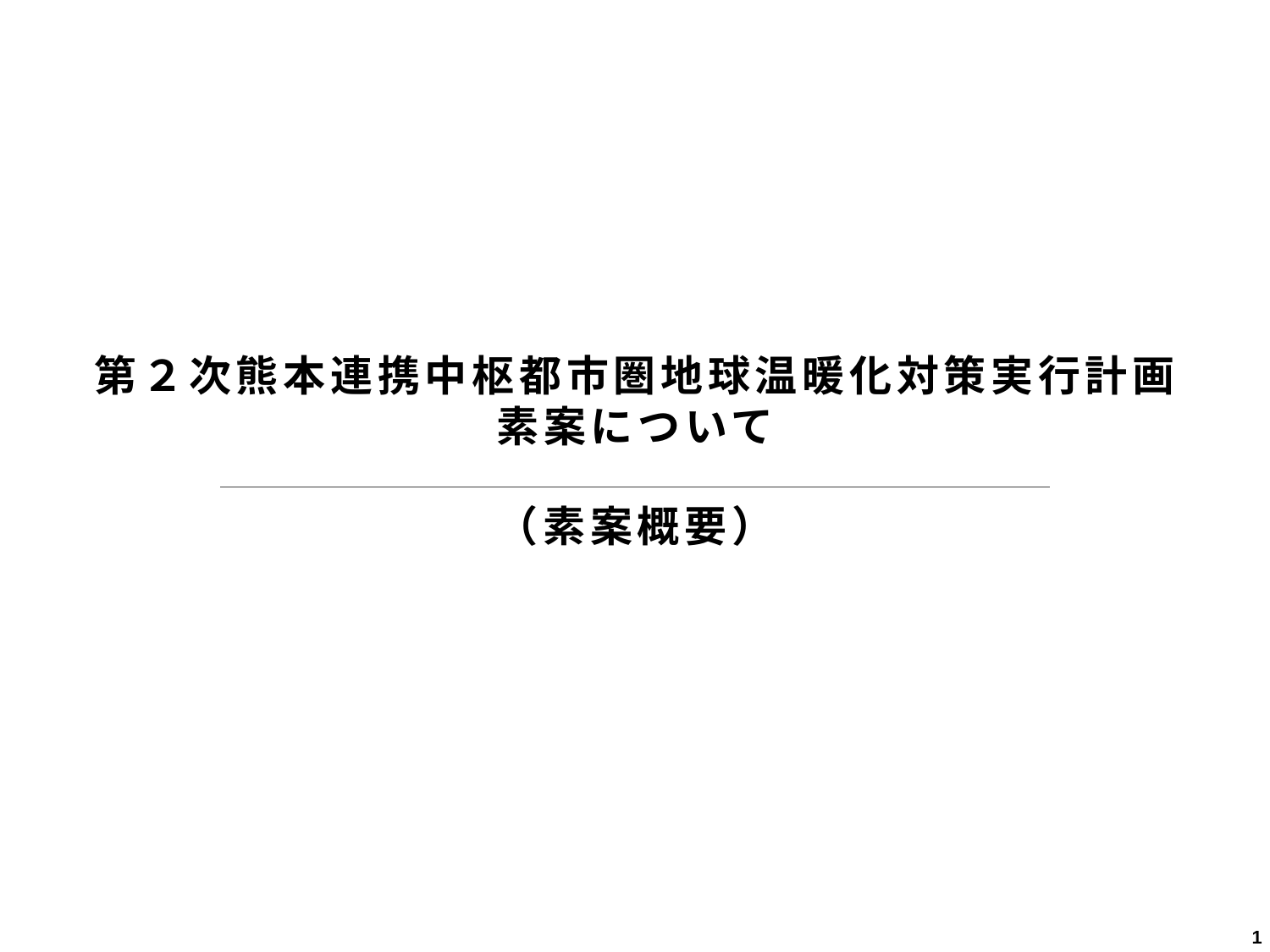

第２次熊本連携中枢都市圏地球温暖化対策実行計画
素案について
（素案概要）